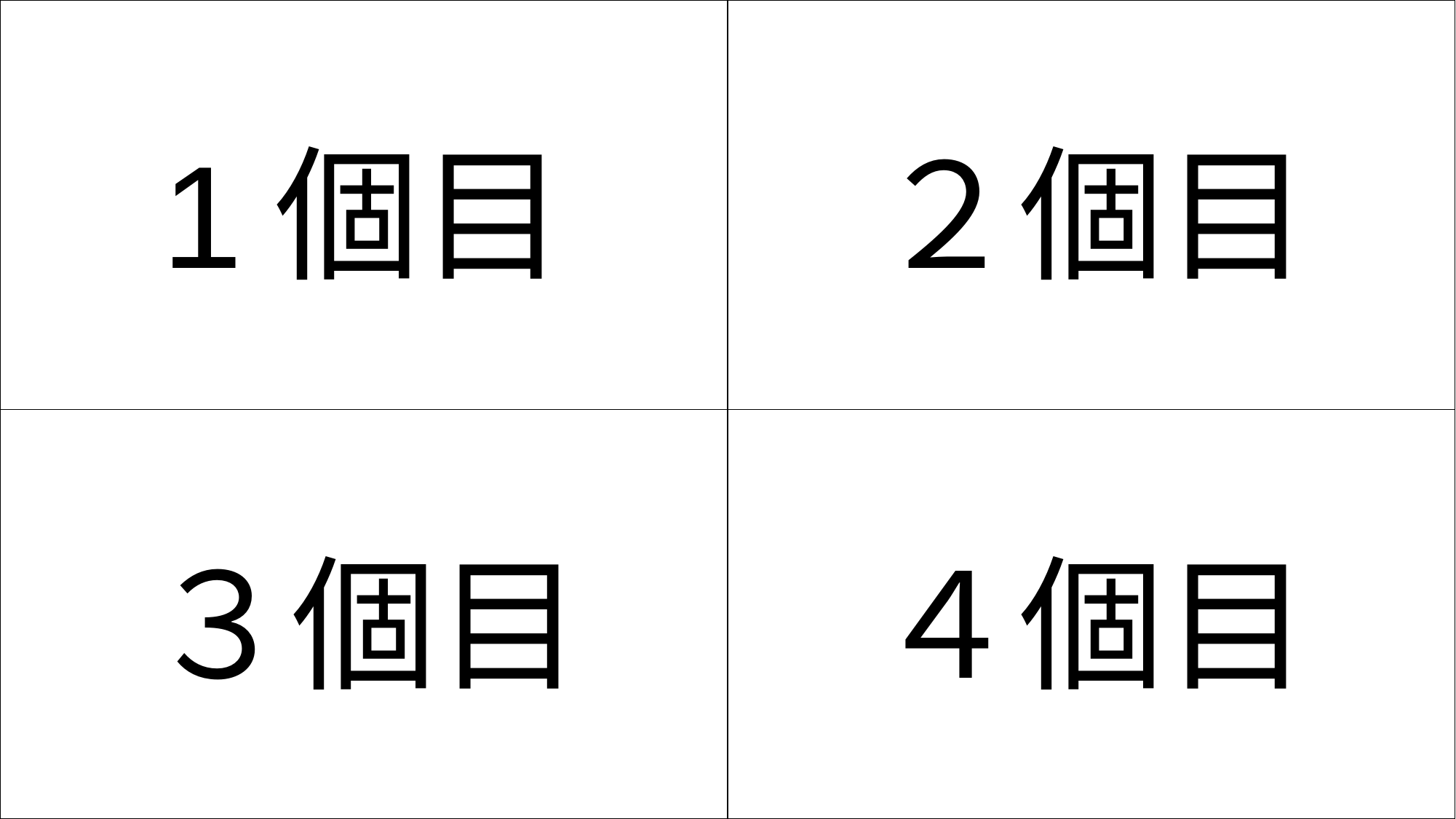

| 1個目 | ２個目 |
| --- | --- |
| ３個目 | ４個目 |